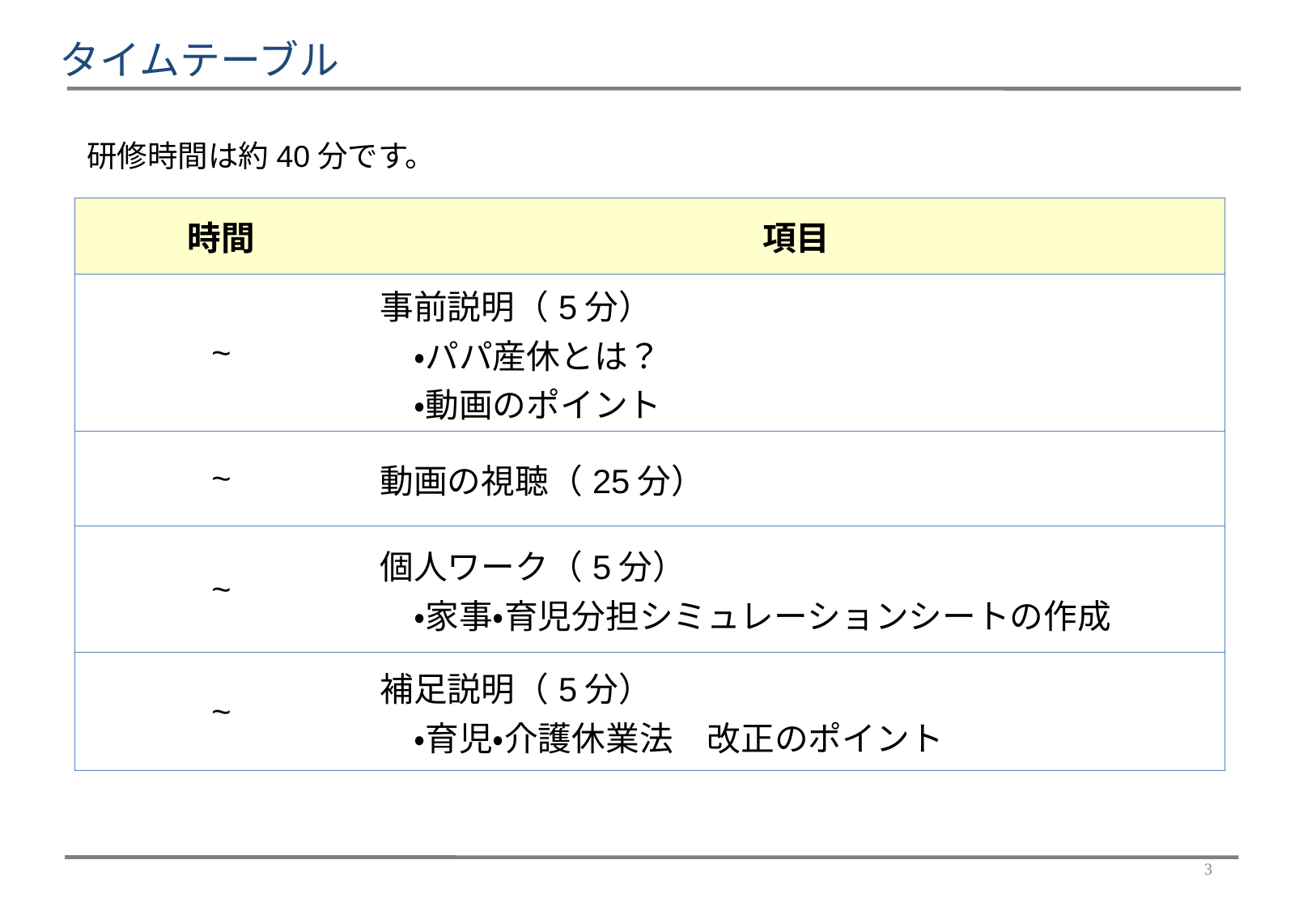

タイムテーブル

研修時間は約40分です。
| 時間 | 項目 |
| --- | --- |
| ~ | 事前説明（5分） 　・パパ産休とは？ 　・動画のポイント |
| ~ | 動画の視聴（25分） |
| ~ | 個人ワーク（5分） 　・家事・育児分担シミュレーションシートの作成 |
| ~ | 補足説明（5分） 　・育児・介護休業法　改正のポイント |
3